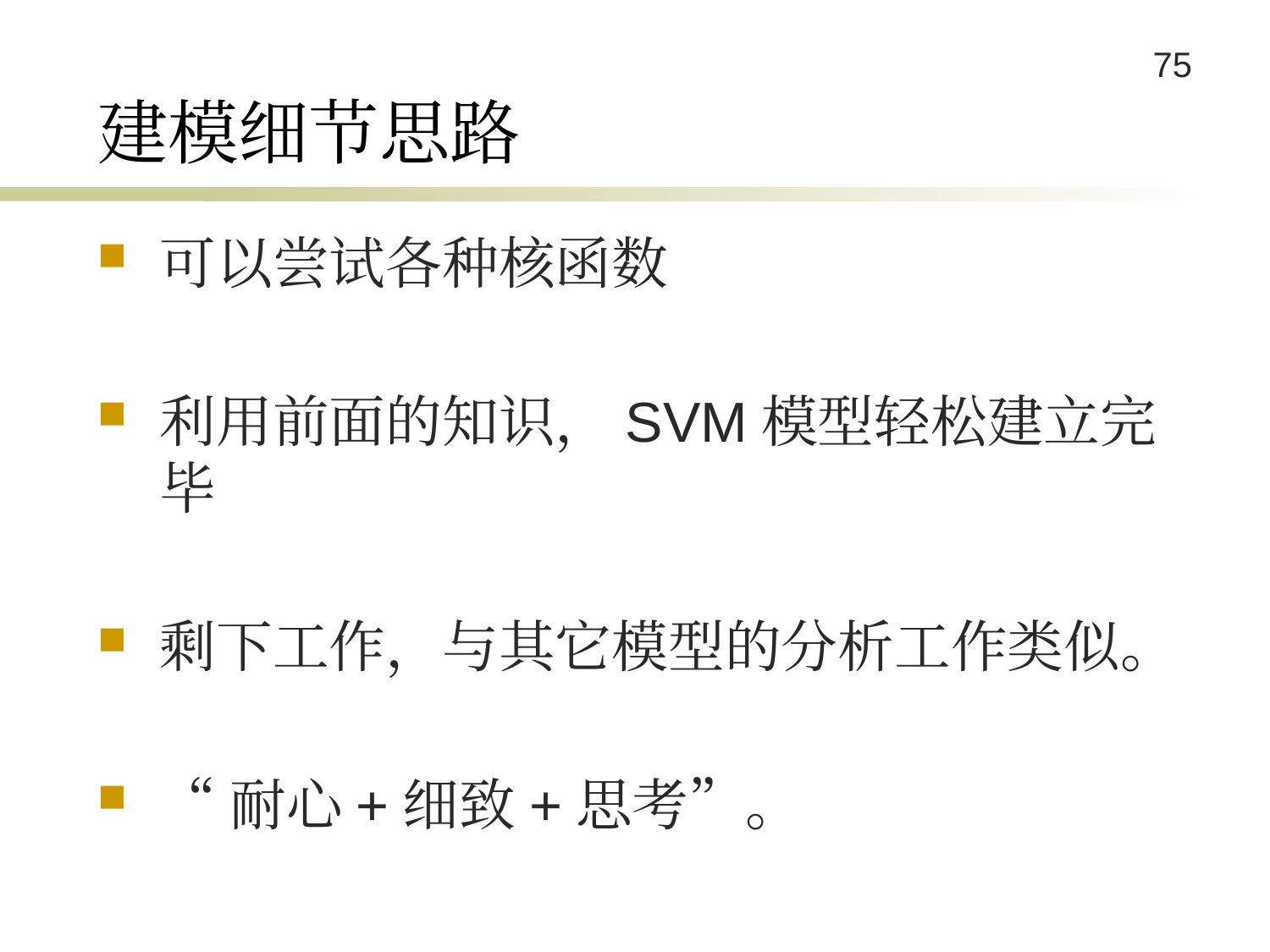

# 建模细节思路
可以尝试各种核函数

利用前面的知识，SVM模型轻松建立完毕

剩下工作，与其它模型的分析工作类似。

“耐心+细致+思考”。